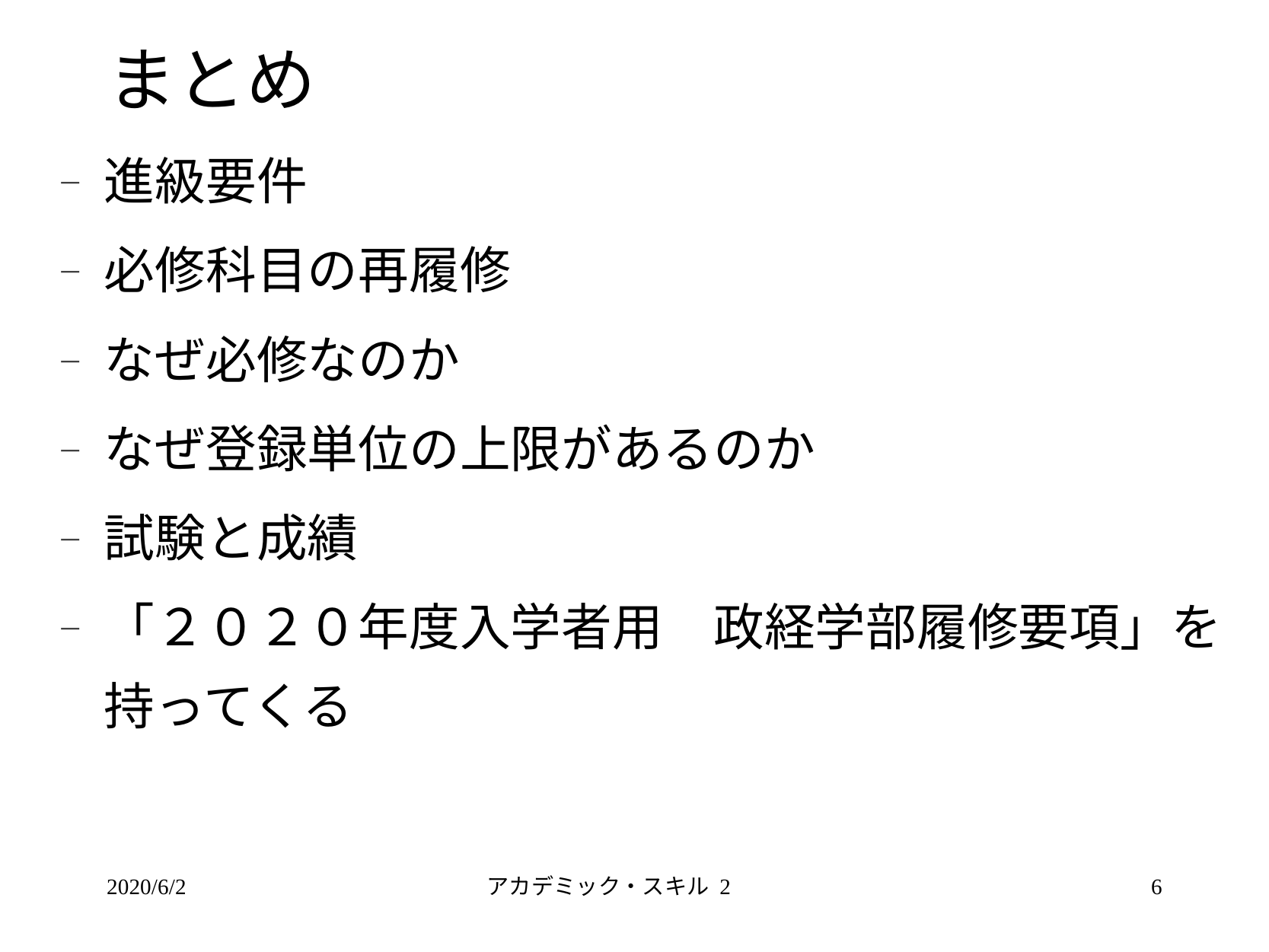

# まとめ
進級要件
必修科目の再履修
なぜ必修なのか
なぜ登録単位の上限があるのか
試験と成績
「２０２０年度入学者用　政経学部履修要項」を持ってくる
2020/6/2
アカデミック・スキル 2
6